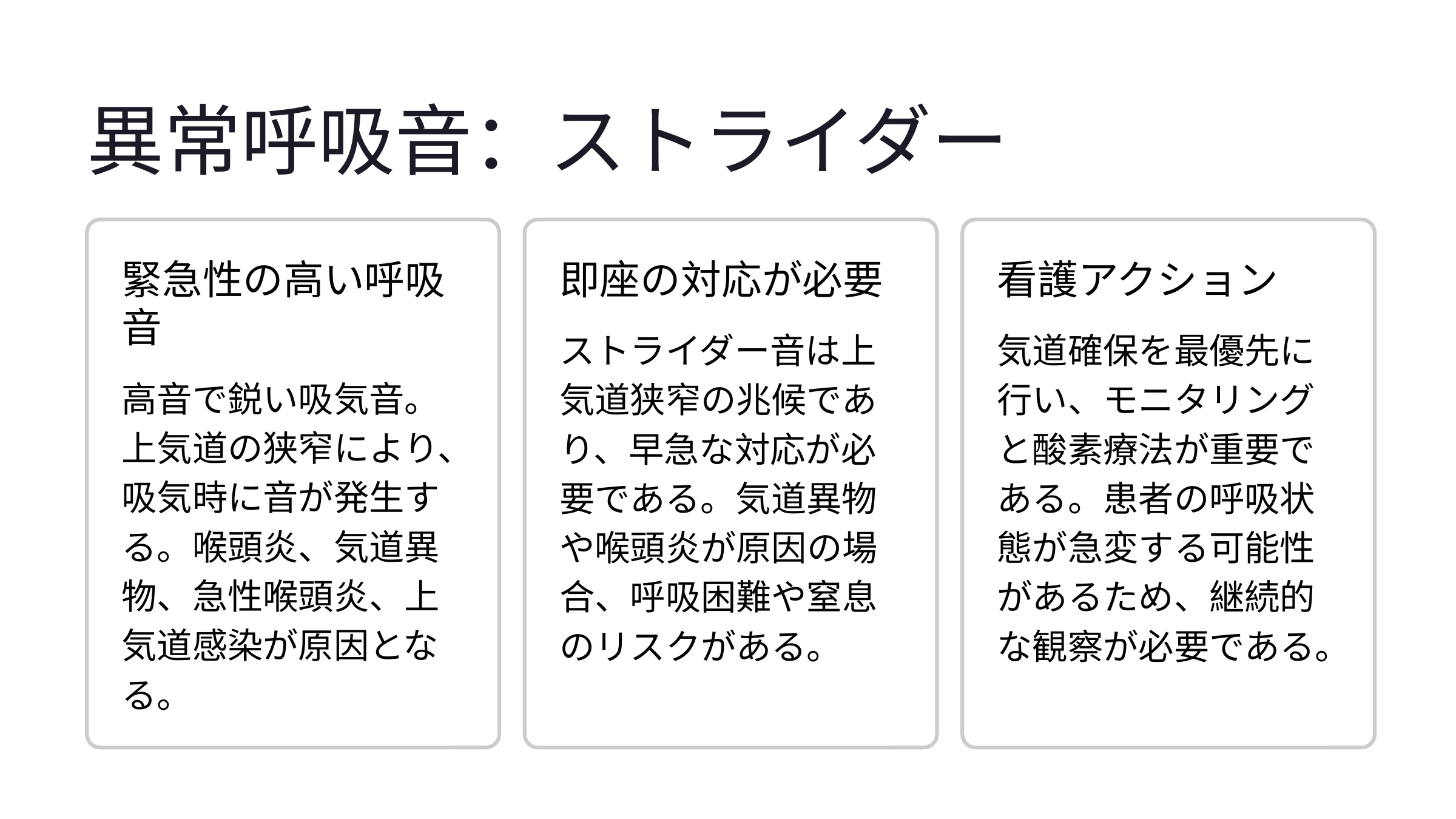

異常呼吸音：ストライダー

緊急性の高い呼吸音
即座の対応が必要
看護アクション
ストライダー音は上気道狭窄の兆候であり、早急な対応が必要である。気道異物や喉頭炎が原因の場合、呼吸困難や窒息のリスクがある。
気道確保を最優先に行い、モニタリングと酸素療法が重要である。患者の呼吸状態が急変する可能性があるため、継続的な観察が必要である。
高音で鋭い吸気音。上気道の狭窄により、吸気時に音が発生する。喉頭炎、気道異物、急性喉頭炎、上気道感染が原因となる。